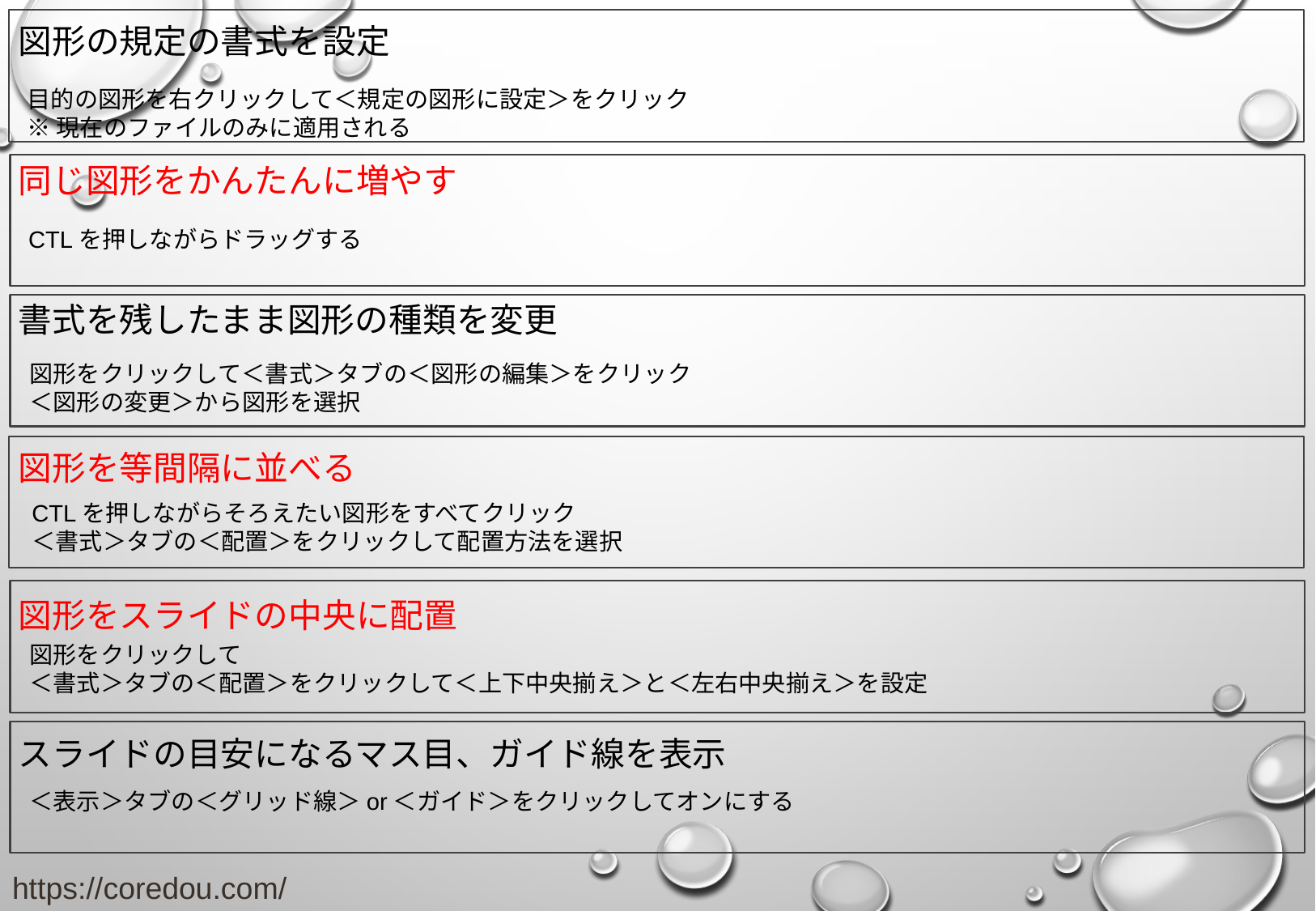

図形の規定の書式を設定
目的の図形を右クリックして＜規定の図形に設定＞をクリック
※現在のファイルのみに適用される
同じ図形をかんたんに増やす

CTLを押しながらドラッグする
書式を残したまま図形の種類を変更

図形をクリックして＜書式＞タブの＜図形の編集＞をクリック
＜図形の変更＞から図形を選択

図形を等間隔に並べる
CTLを押しながらそろえたい図形をすべてクリック
＜書式＞タブの＜配置＞をクリックして配置方法を選択

図形をスライドの中央に配置
図形をクリックして
＜書式＞タブの＜配置＞をクリックして＜上下中央揃え＞と＜左右中央揃え＞を設定

スライドの目安になるマス目、ガイド線を表示
＜表示＞タブの＜グリッド線＞or＜ガイド＞をクリックしてオンにする
https://coredou.com/